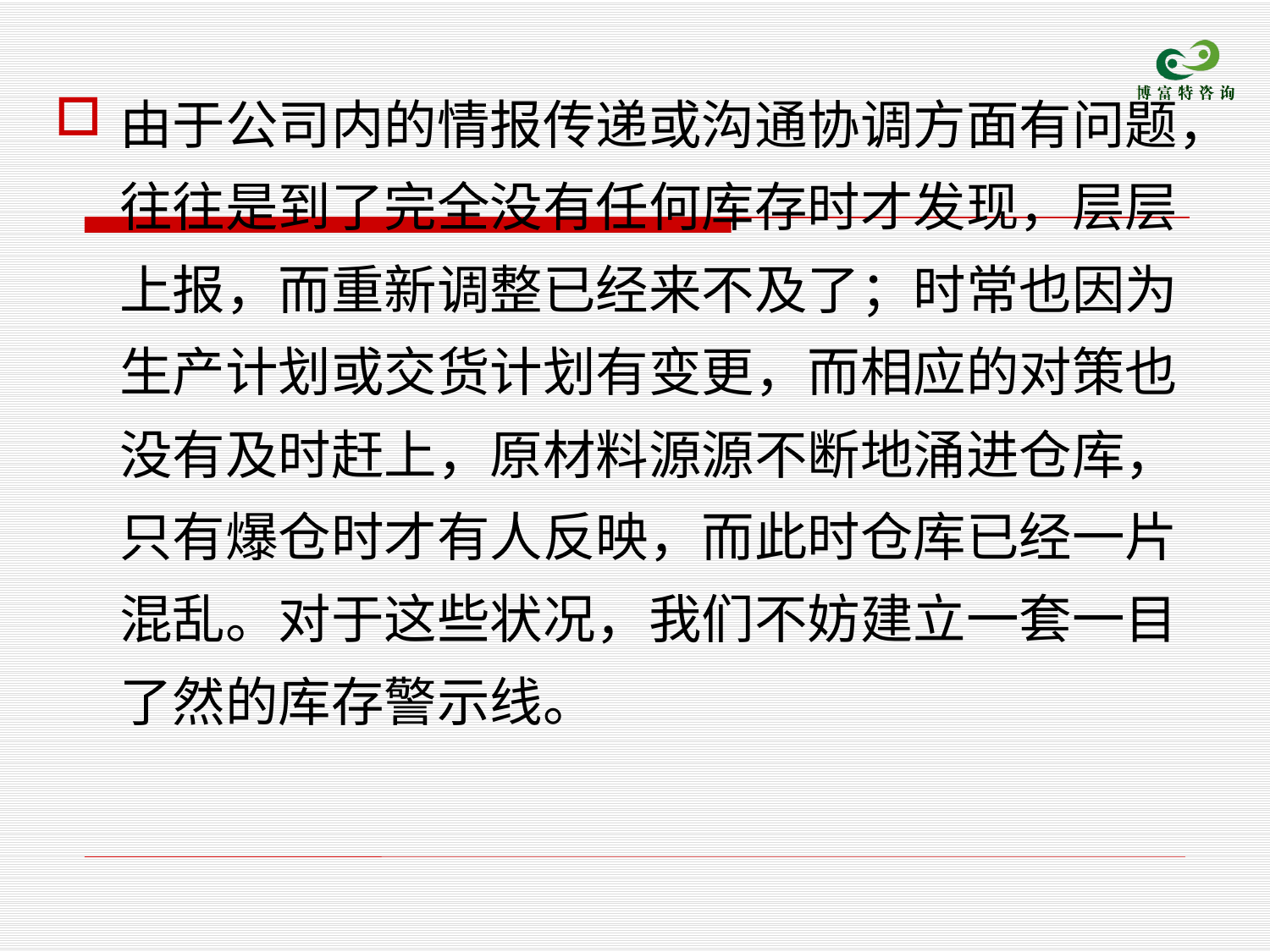

由于公司内的情报传递或沟通协调方面有问题，往往是到了完全没有任何库存时才发现，层层上报，而重新调整已经来不及了；时常也因为生产计划或交货计划有变更，而相应的对策也没有及时赶上，原材料源源不断地涌进仓库，只有爆仓时才有人反映，而此时仓库已经一片混乱。对于这些状况，我们不妨建立一套一目了然的库存警示线。
733